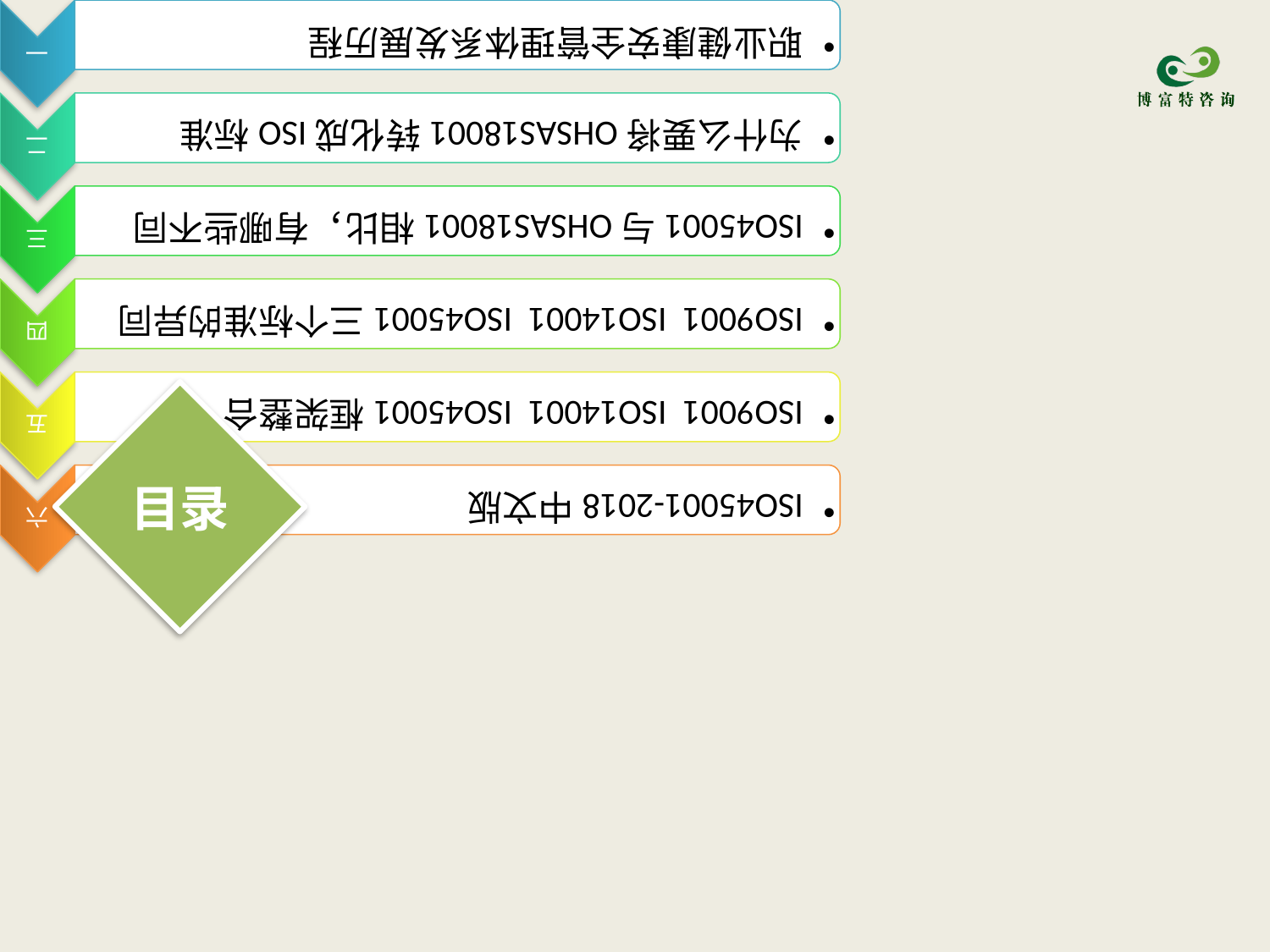

一
职业健康安全管理体系发展历程
二
为什么要将OHSAS18001转化成ISO标准
三
ISO45001与OHSAS18001相比，有哪些不同
四
ISO9001  ISO14001  ISO45001三个标准的异同
五
ISO9001  ISO14001  ISO45001框架整合
六
ISO45001-2018中文版
目录